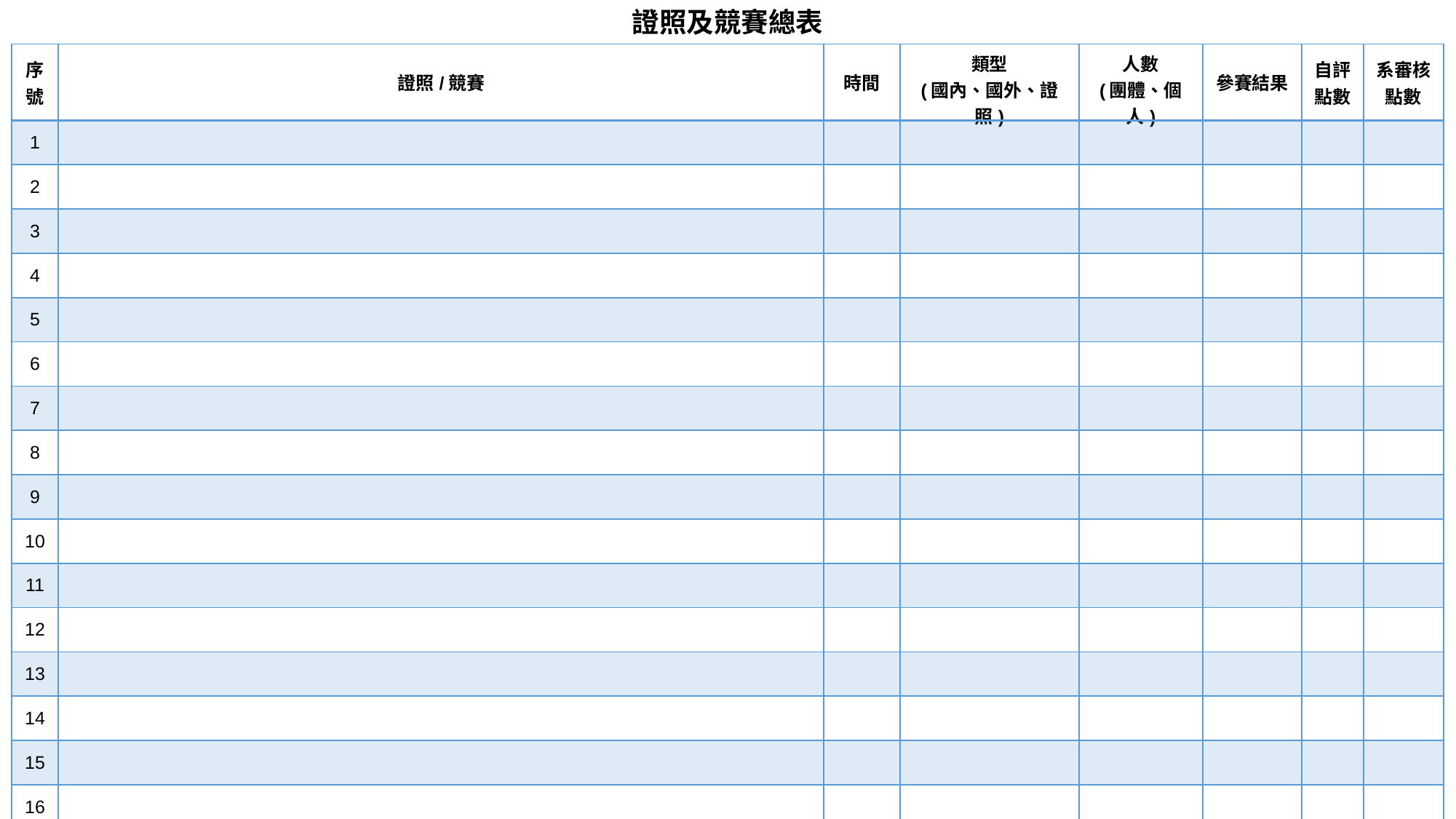

證照及競賽總表
| 序號 | 證照/競賽 | 時間 | 類型 (國內、國外、證照) | 人數 (團體、個人) | 參賽結果 | 自評點數 | 系審核點數 |
| --- | --- | --- | --- | --- | --- | --- | --- |
| 1 |  |  |  |  |  |  |  |
| 2 |  |  |  |  |  |  |  |
| 3 |  |  |  |  |  |  |  |
| 4 |  |  |  |  |  |  |  |
| 5 |  |  |  |  |  |  |  |
| 6 |  |  |  |  |  |  |  |
| 7 |  |  |  |  |  |  |  |
| 8 |  |  |  |  |  |  |  |
| 9 |  |  |  |  |  |  |  |
| 10 |  |  |  |  |  |  |  |
| 11 |  |  |  |  |  |  |  |
| 12 |  |  |  |  |  |  |  |
| 13 |  |  |  |  |  |  |  |
| 14 |  |  |  |  |  |  |  |
| 15 |  |  |  |  |  |  |  |
| 16 |  |  |  |  |  |  |  |